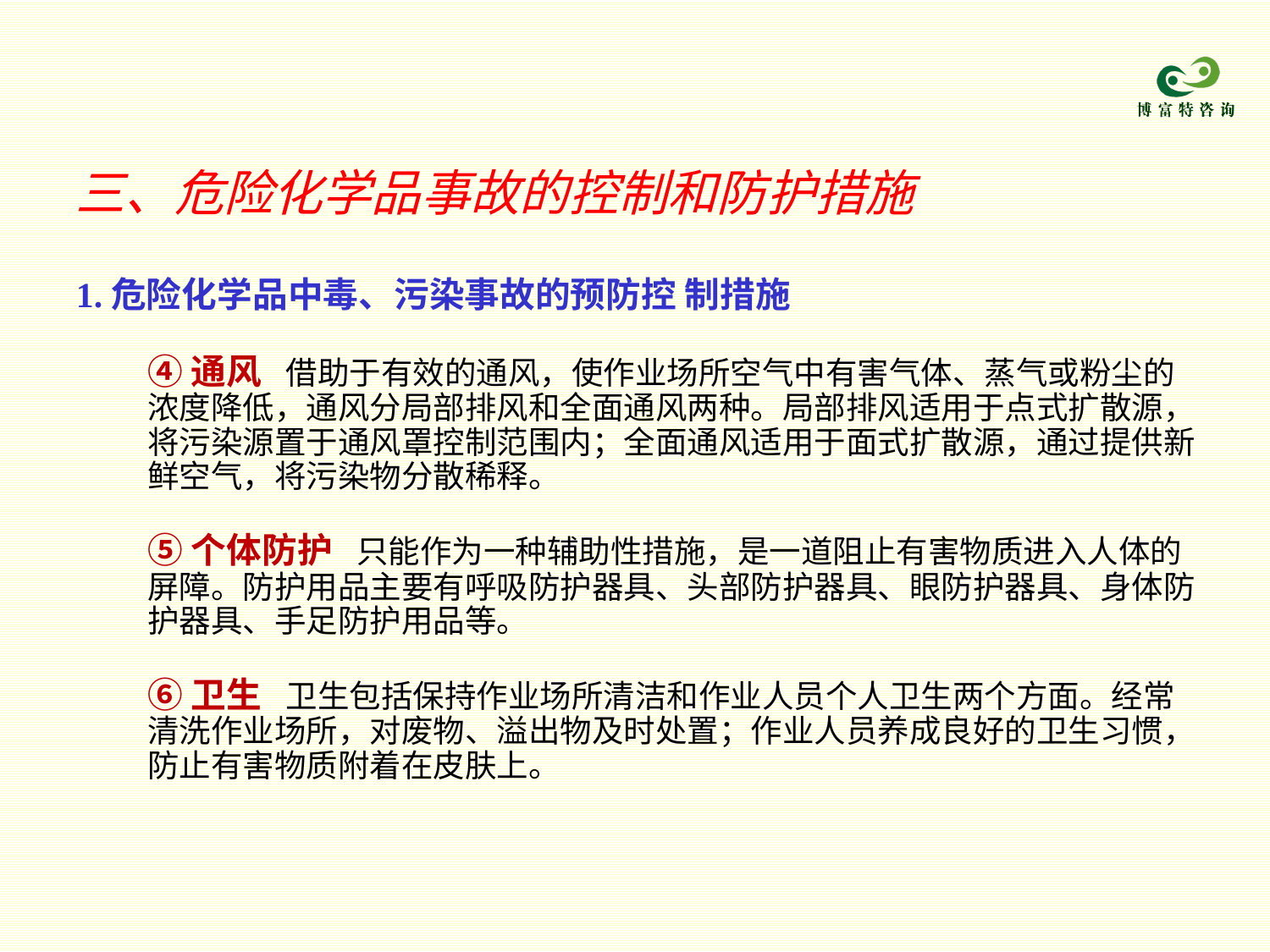

三、危险化学品事故的控制和防护措施
1.危险化学品中毒、污染事故的预防控 制措施
④通风   借助于有效的通风，使作业场所空气中有害气体、蒸气或粉尘的浓度降低，通风分局部排风和全面通风两种。局部排风适用于点式扩散源，将污染源置于通风罩控制范围内；全面通风适用于面式扩散源，通过提供新鲜空气，将污染物分散稀释。

⑤个体防护   只能作为一种辅助性措施，是一道阻止有害物质进入人体的屏障。防护用品主要有呼吸防护器具、头部防护器具、眼防护器具、身体防护器具、手足防护用品等。

⑥卫生   卫生包括保持作业场所清洁和作业人员个人卫生两个方面。经常清洗作业场所，对废物、溢出物及时处置；作业人员养成良好的卫生习惯，防止有害物质附着在皮肤上。